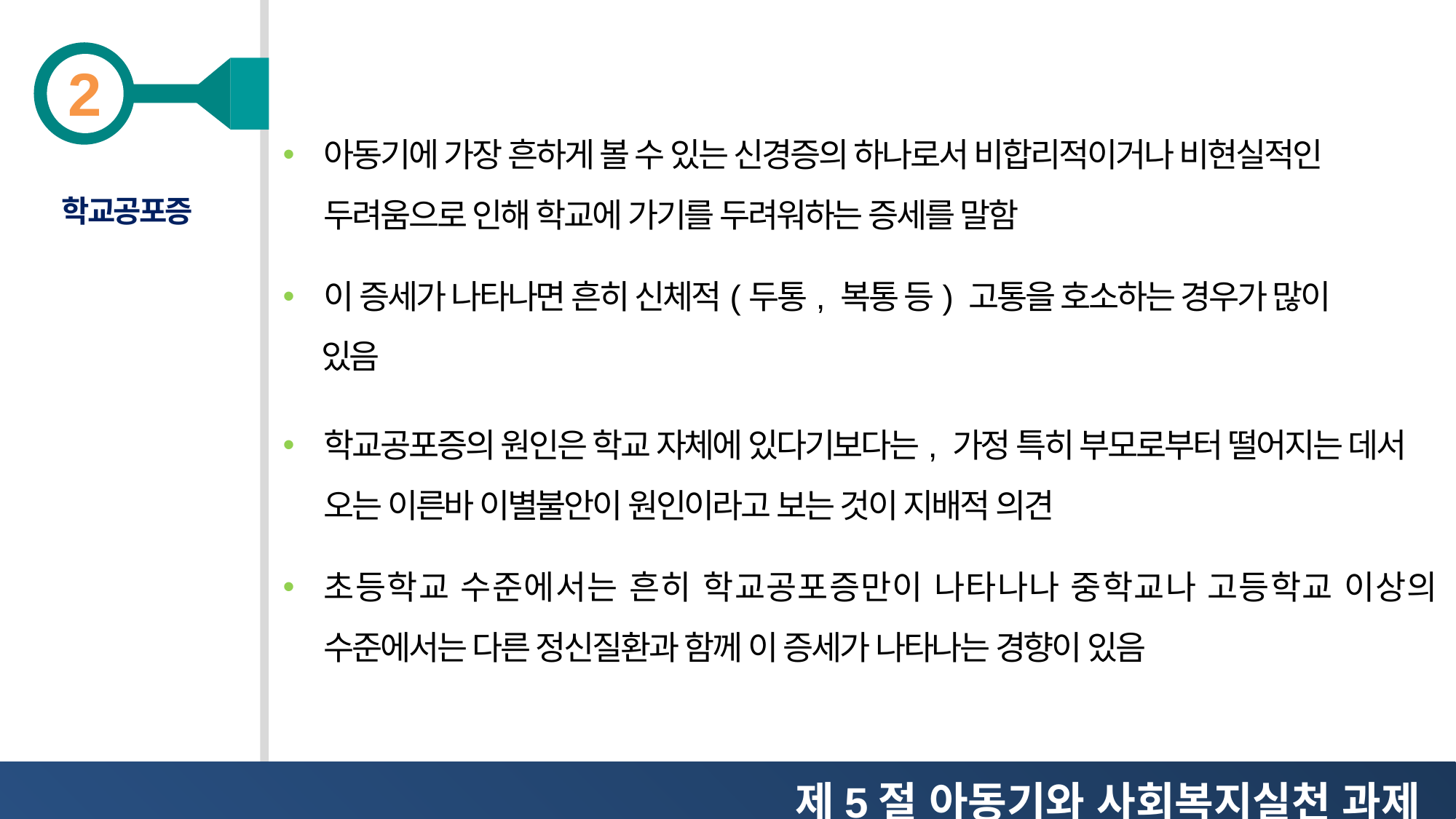

아동기에 가장 흔하게 볼 수 있는 신경증의 하나로서 비합리적이거나 비현실적인 두려움으로 인해 학교에 가기를 두려워하는 증세를 말함

이 증세가 나타나면 흔히 신체적(두통, 복통 등) 고통을 호소하는 경우가 많이
    있음

학교공포증의 원인은 학교 자체에 있다기보다는, 가정 특히 부모로부터 떨어지는 데서 오는 이른바 이별불안이 원인이라고 보는 것이 지배적 의견

초등학교 수준에서는 흔히 학교공포증만이 나타나나 중학교나 고등학교 이상의 수준에서는 다른 정신질환과 함께 이 증세가 나타나는 경향이 있음
학교공포증
제5절 아동기와 사회복지실천 과제